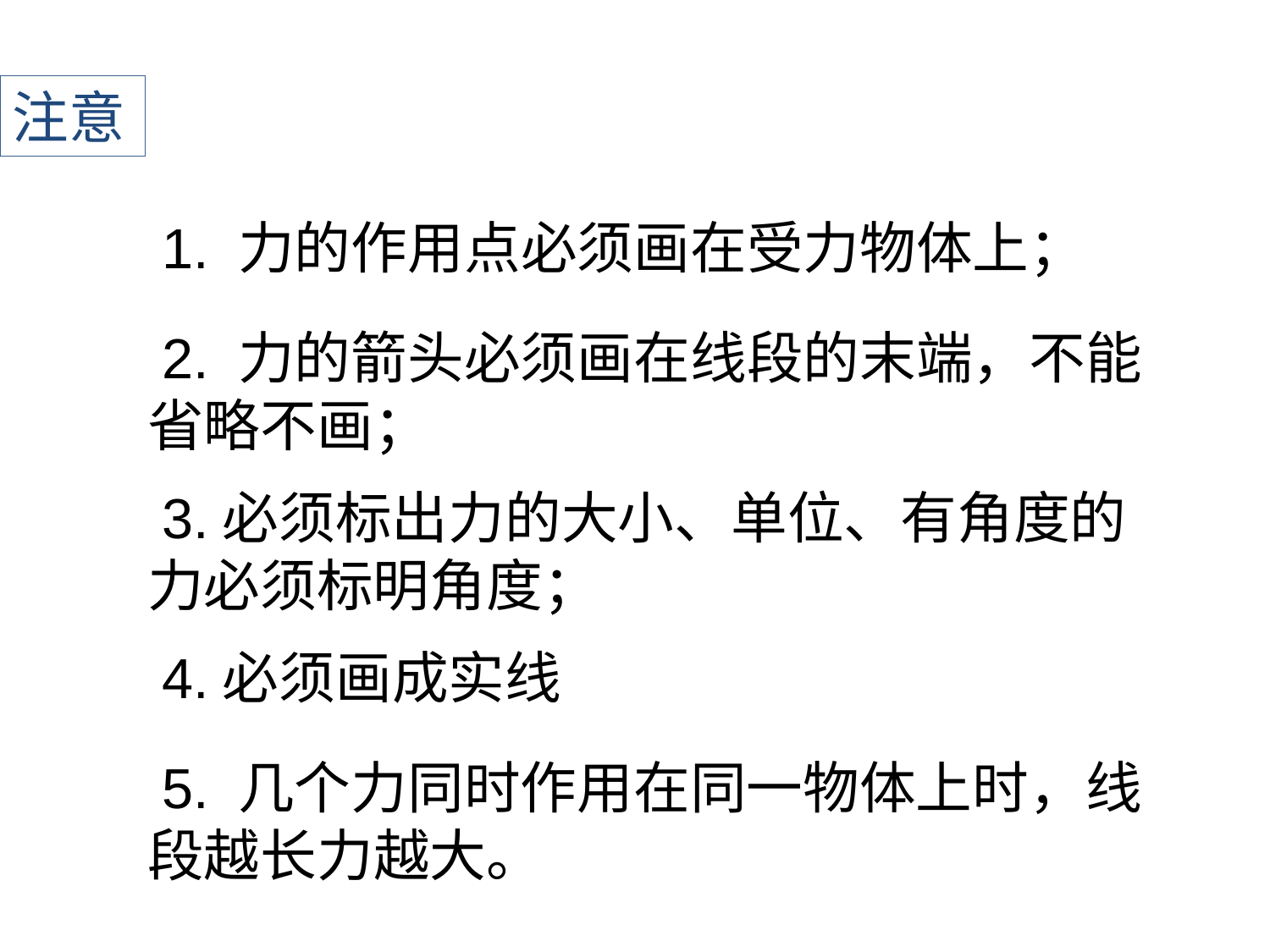

注意
﻿ 1. 力的作用点必须画在受力物体上；
﻿ 2. 力的箭头必须画在线段的末端，不能省略不画；
﻿ 3.必须标出力的大小、单位、有角度的力必须标明角度；
﻿ 4.必须画成实线
﻿ 5. 几个力同时作用在同一物体上时，线段越长力越大。